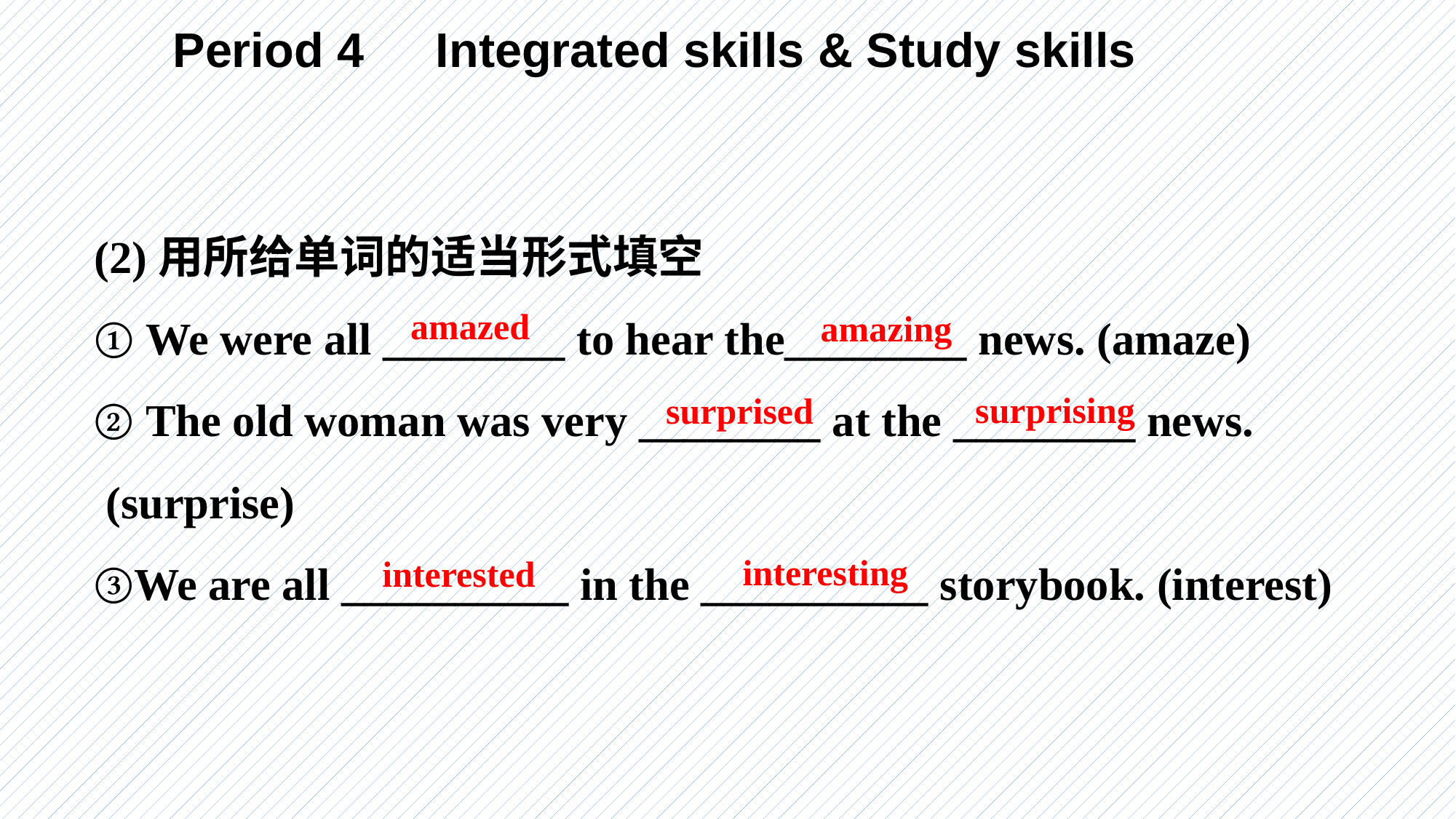

Period 4　Integrated skills & Study skills
(2)用所给单词的适当形式填空
① We were all ________ to hear the________ news. (amaze)
② The old woman was very ________ at the ________ news.
 (surprise)
③We are all __________ in the __________ storybook. (interest)
amazed
amazing
surprising
surprised
interesting
interested